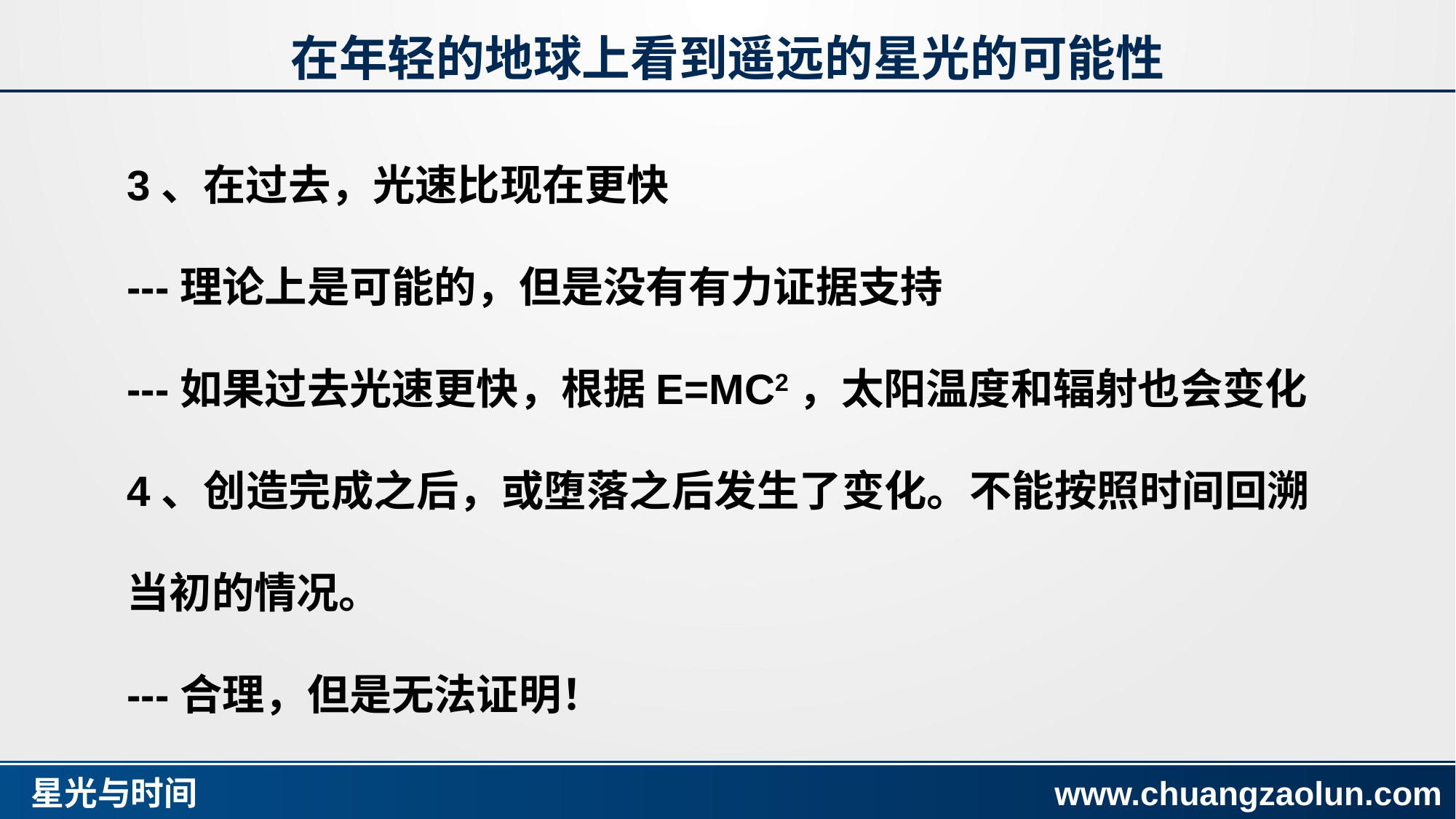

# 在年轻的地球上看到遥远的星光的可能性
3、在过去，光速比现在更快
---理论上是可能的，但是没有有力证据支持
---如果过去光速更快，根据E=MC2，太阳温度和辐射也会变化
4、创造完成之后，或堕落之后发生了变化。不能按照时间回溯当初的情况。
---合理，但是无法证明！